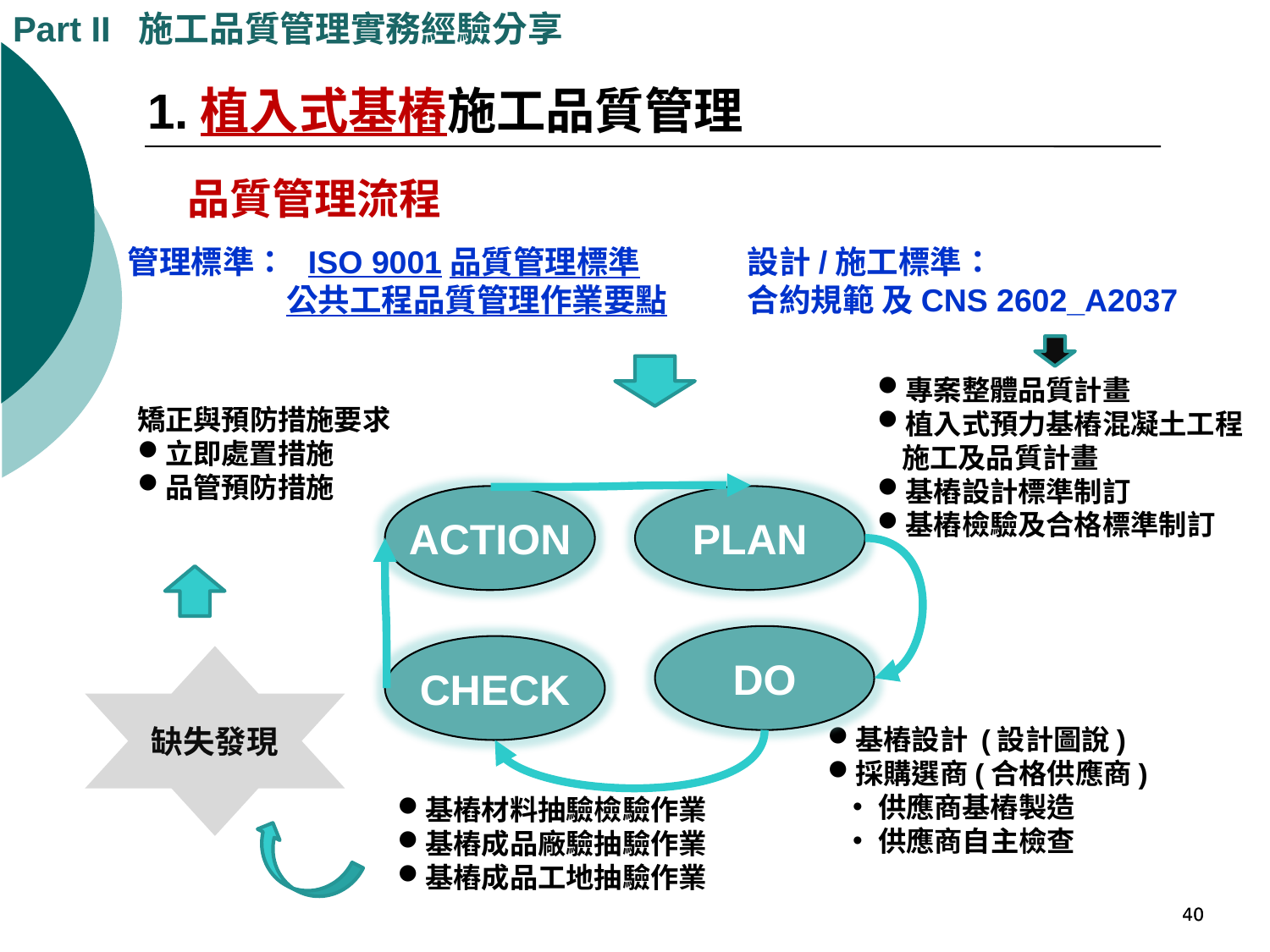

Part II  施工品質管理實務經驗分享
1.植入式基樁施工品質管理
品質管理流程
管理標準：  ISO 9001品質管理標準
                     公共工程品質管理作業要點
設計/施工標準：
合約規範 及CNS 2602_A2037

專案整體品質計畫
植入式預力基樁混凝土工程施工及品質計畫
基樁設計標準制訂
基樁檢驗及合格標準制訂
矯正與預防措施要求
立即處置措施
品管預防措施
ACTION
PLAN

DO
CHECK
缺失發現
基樁設計 (設計圖說)
採購選商(合格供應商)
供應商基樁製造
供應商自主檢查
基樁材料抽驗檢驗作業
基樁成品廠驗抽驗作業
基樁成品工地抽驗作業